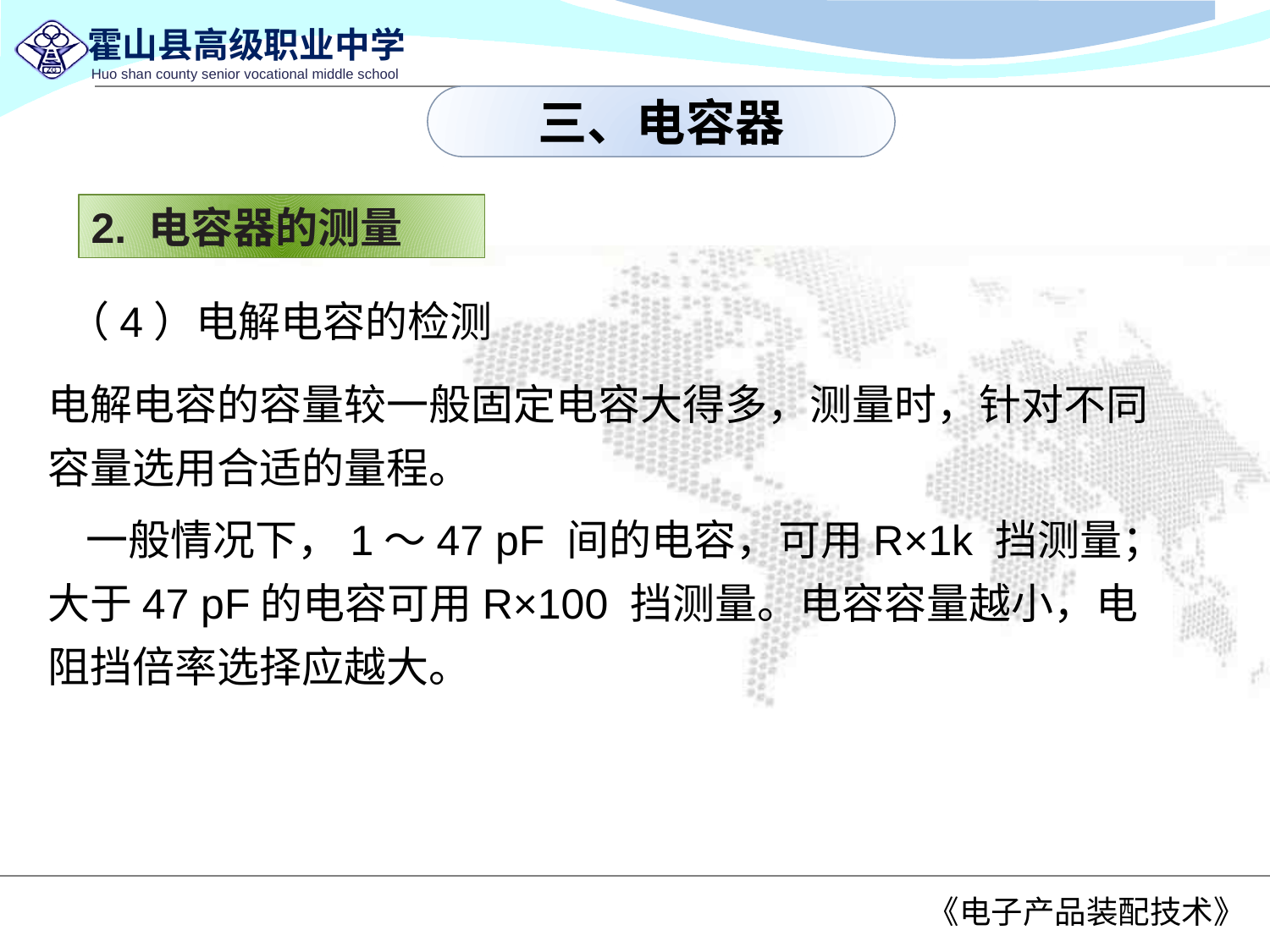

三、电容器
2. 电容器的测量
 （4）电解电容的检测
电解电容的容量较一般固定电容大得多，测量时，针对不同容量选用合适的量程。
   一般情况下，1～47 pF 间的电容，可用R×1k 挡测量；大于47 pF的电容可用R×100 挡测量。电容容量越小，电阻挡倍率选择应越大。